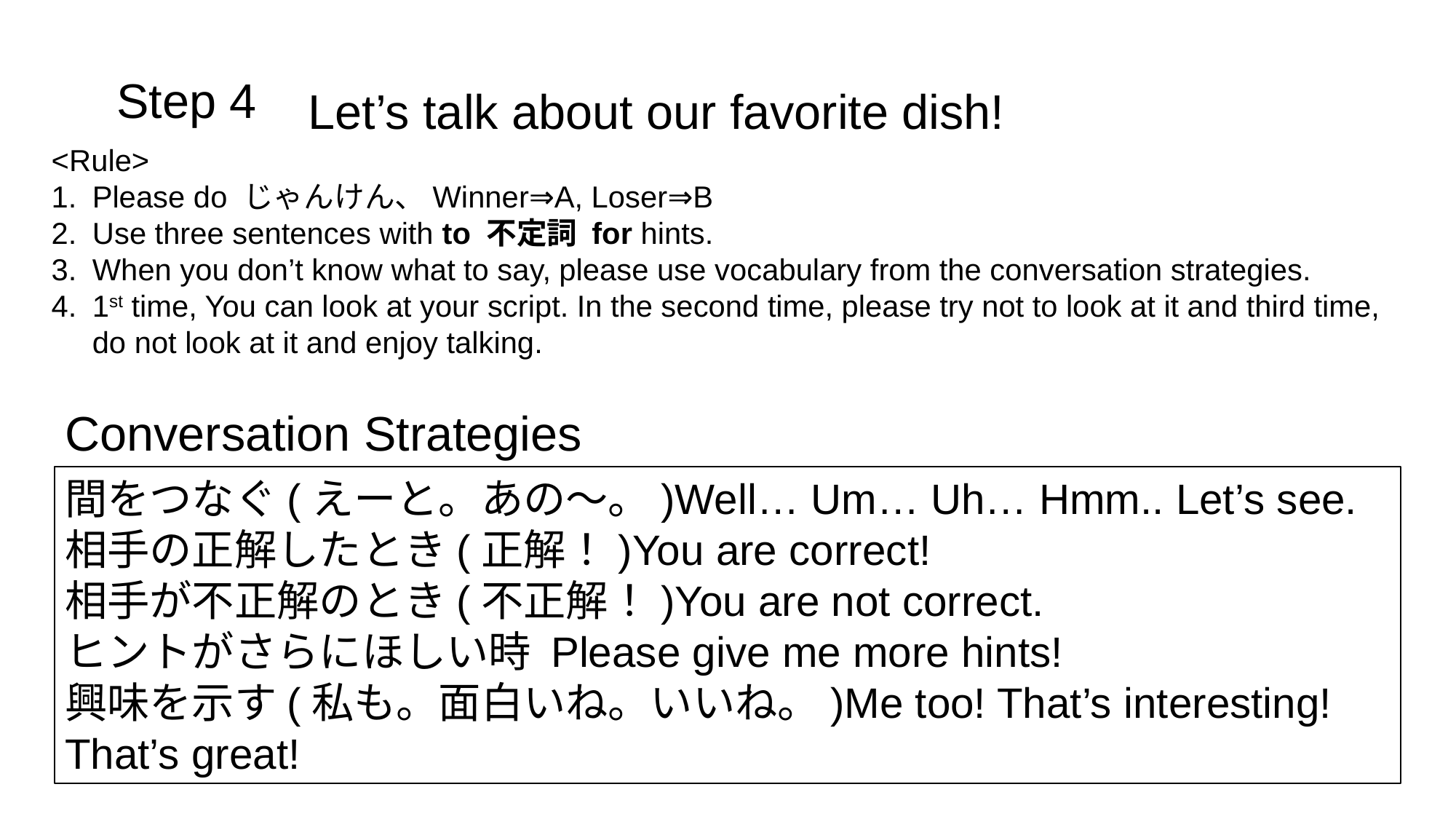

Step 4
Let’s talk about our favorite dish!
<Rule>
Please do じゃんけん、Winner⇒A, Loser⇒B
Use three sentences with to 不定詞 for hints.
When you don’t know what to say, please use vocabulary from the conversation strategies.
1st time, You can look at your script. In the second time, please try not to look at it and third time, do not look at it and enjoy talking.
Conversation Strategies
間をつなぐ(えーと。あの～。)Well… Um… Uh… Hmm.. Let’s see.
相手の正解したとき(正解！)You are correct!
相手が不正解のとき(不正解！)You are not correct.
ヒントがさらにほしい時 Please give me more hints!
興味を示す(私も。面白いね。いいね。)Me too! That’s interesting! That’s great!